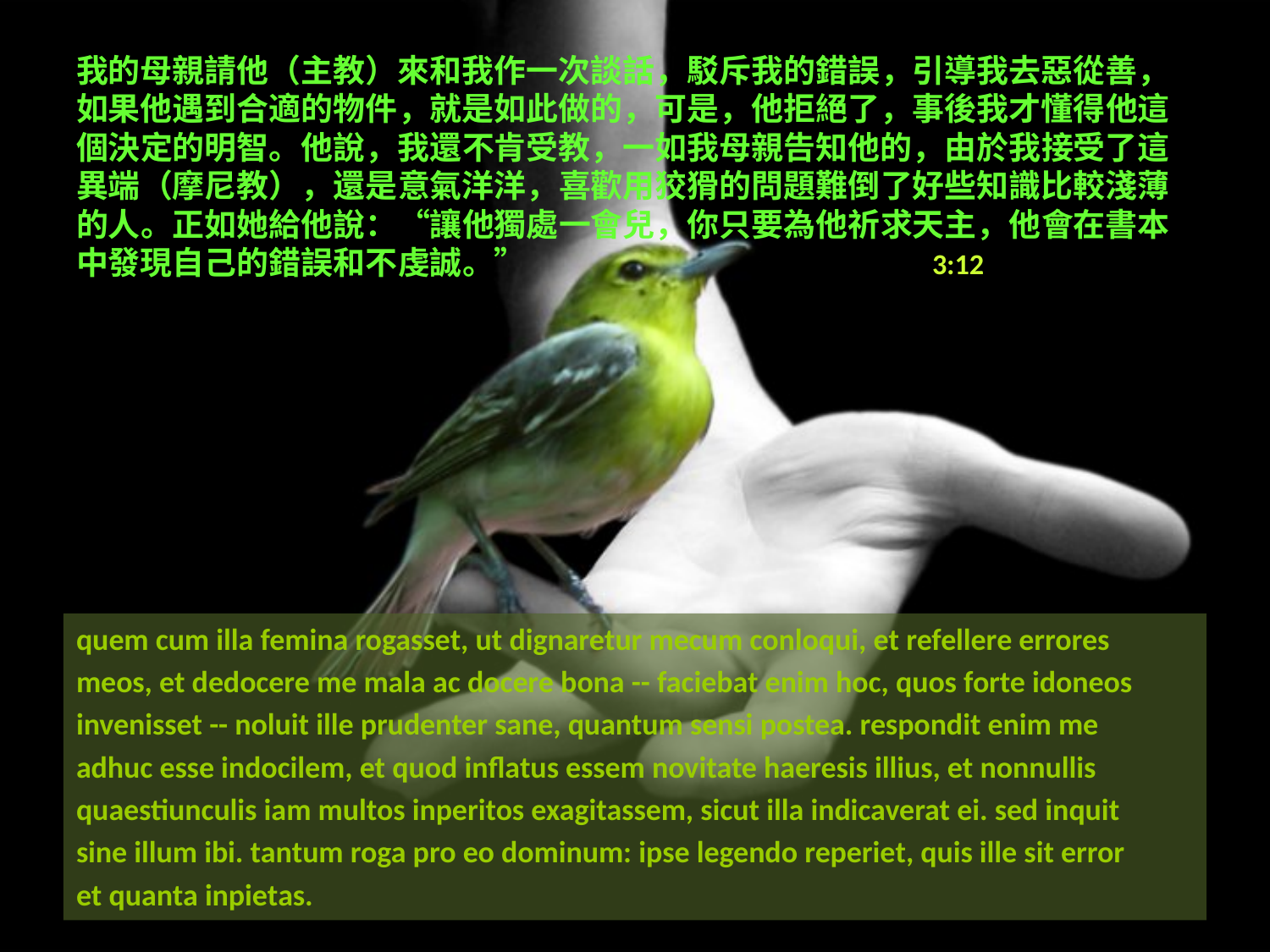

# 我的母親請他（主教）來和我作一次談話，駁斥我的錯誤，引導我去惡從善，如果他遇到合適的物件，就是如此做的，可是，他拒絕了，事後我才懂得他這個決定的明智。他說，我還不肯受教，一如我母親告知他的，由於我接受了這異端（摩尼教），還是意氣洋洋，喜歡用狡猾的問題難倒了好些知識比較淺薄的人。正如她給他說：“讓他獨處一會兒，你只要為他祈求天主，他會在書本中發現自己的錯誤和不虔誠。”           			                     3:12

quem cum illa femina rogasset, ut dignaretur mecum conloqui, et refellere errores
meos, et dedocere me mala ac docere bona -- faciebat enim hoc, quos forte idoneos
invenisset -- noluit ille prudenter sane, quantum sensi postea. respondit enim me
adhuc esse indocilem, et quod inflatus essem novitate haeresis illius, et nonnullis
quaestiunculis iam multos inperitos exagitassem, sicut illa indicaverat ei. sed inquit
sine illum ibi. tantum roga pro eo dominum: ipse legendo reperiet, quis ille sit error
et quanta inpietas.